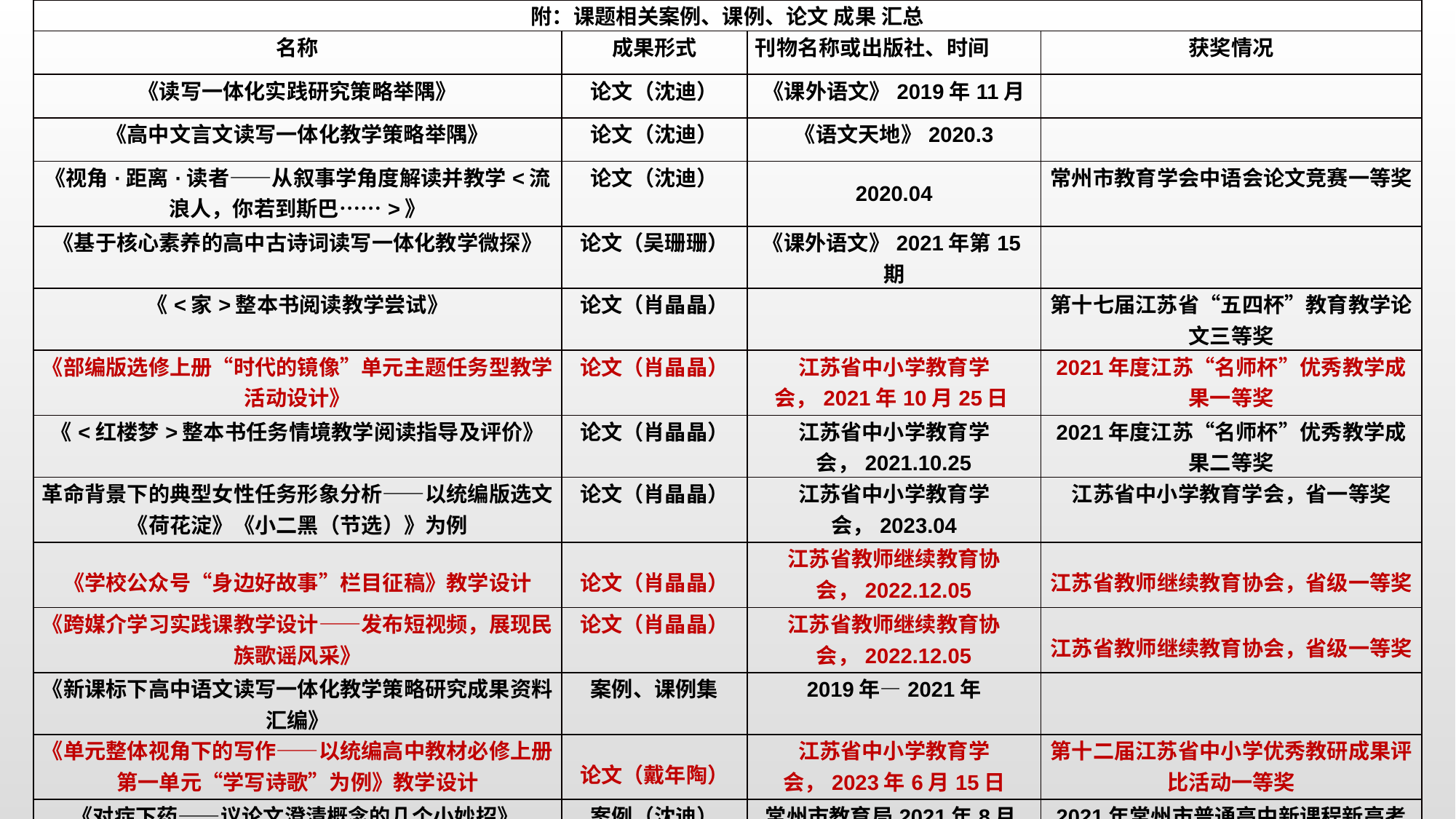

| 附：课题相关案例、课例、论文 成果 汇总 |  |  |  |
| --- | --- | --- | --- |
| 名称 | 成果形式 | 刊物名称或出版社、时间 | 获奖情况 |
| 《读写一体化实践研究策略举隅》 | 论文（沈迪） | 《课外语文》2019年11月 |  |
| 《高中文言文读写一体化教学策略举隅》 | 论文（沈迪） | 《语文天地》2020.3 |  |
| 《视角·距离·读者——从叙事学角度解读并教学<流浪人，你若到斯巴……>》 | 论文（沈迪） | 2020.04 | 常州市教育学会中语会论文竞赛一等奖 |
| 《基于核心素养的高中古诗词读写一体化教学微探》 | 论文（吴珊珊） | 《课外语文》2021年第15期 |  |
| 《<家>整本书阅读教学尝试》 | 论文（肖晶晶） |  | 第十七届江苏省“五四杯”教育教学论文三等奖 |
| 《部编版选修上册“时代的镜像”单元主题任务型教学活动设计》 | 论文（肖晶晶） | 江苏省中小学教育学会，2021年10月25日 | 2021年度江苏“名师杯”优秀教学成果一等奖 |
| 《<红楼梦>整本书任务情境教学阅读指导及评价》 | 论文（肖晶晶） | 江苏省中小学教育学会，2021.10.25 | 2021年度江苏“名师杯”优秀教学成果二等奖 |
| 革命背景下的典型女性任务形象分析——以统编版选文《荷花淀》《小二黑（节选）》为例 | 论文（肖晶晶） | 江苏省中小学教育学会，2023.04 | 江苏省中小学教育学会，省一等奖 |
| 《学校公众号“身边好故事”栏目征稿》教学设计 | 论文（肖晶晶） | 江苏省教师继续教育协会，2022.12.05 | 江苏省教师继续教育协会，省级一等奖 |
| 《跨媒介学习实践课教学设计——发布短视频，展现民族歌谣风采》 | 论文（肖晶晶） | 江苏省教师继续教育协会，2022.12.05 | 江苏省教师继续教育协会，省级一等奖 |
| 《新课标下高中语文读写一体化教学策略研究成果资料汇编》 | 案例、课例集 | 2019年—2021年 |  |
| 《单元整体视角下的写作——以统编高中教材必修上册第一单元“学写诗歌”为例》教学设计 | 论文（戴年陶） | 江苏省中小学教育学会，2023年6月15日 | 第十二届江苏省中小学优秀教研成果评比活动一等奖 |
| 《对症下药——议论文澄清概念的几个小妙招》 | 案例（沈迪） | 常州市教育局2021年8月24日 | 2021年常州市普通高中新课程新高考优秀案例评选二等奖 |